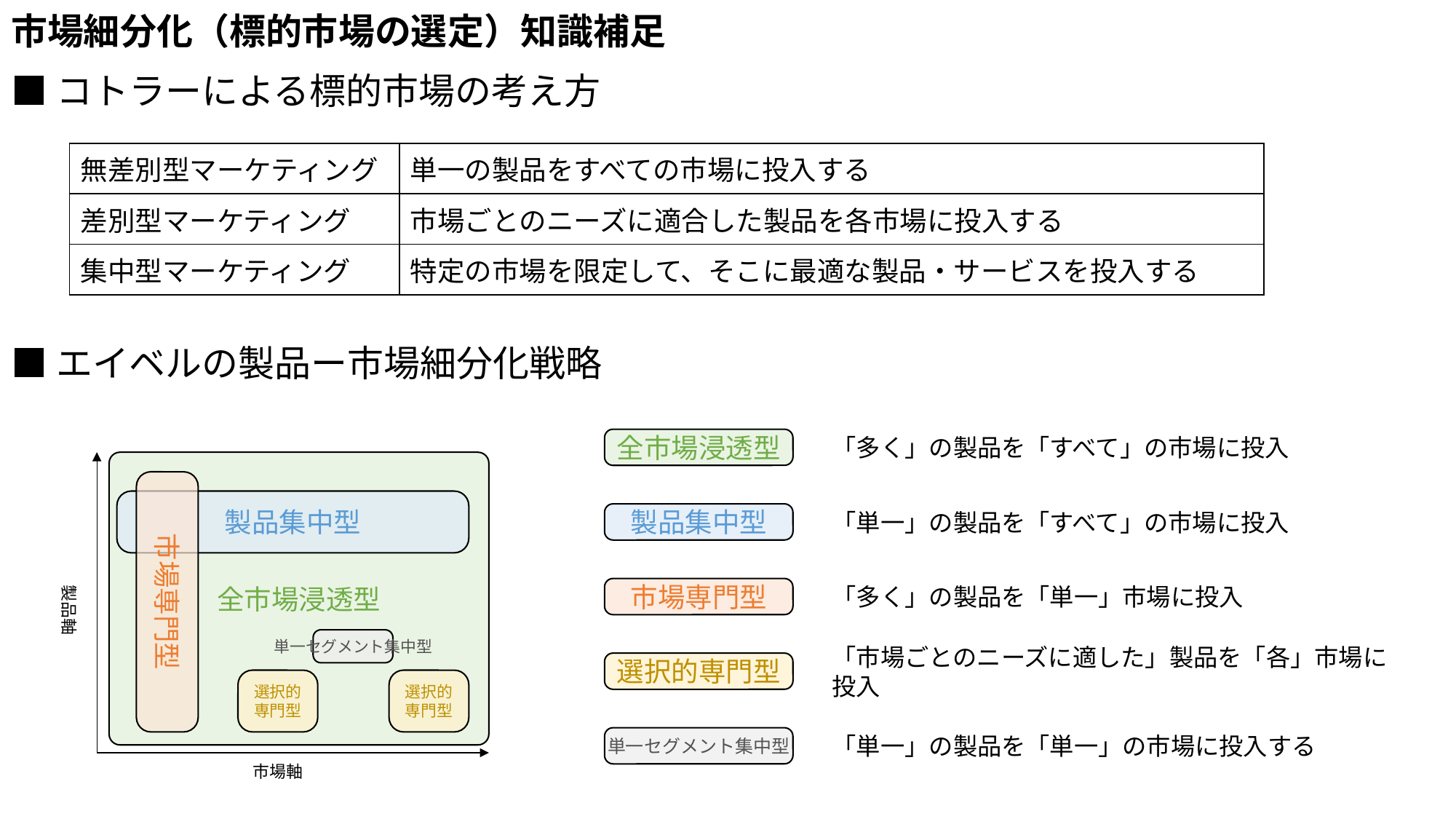

# 市場細分化（標的市場の選定）知識補足
■コトラーによる標的市場の考え方

■エイベルの製品ー市場細分化戦略

| 無差別型マーケティング | 単一の製品をすべての市場に投入する |
| --- | --- |
| 差別型マーケティング | 市場ごとのニーズに適合した製品を各市場に投入する |
| 集中型マーケティング | 特定の市場を限定して、そこに最適な製品・サービスを投入する |
「多く」の製品を「すべて」の市場に投入
全市場浸透型
全市場浸透型
市場専門型
製品集中型
製品軸
単一セグメント集中型
選択的専門型
選択的専門型
市場軸
「単一」の製品を「すべて」の市場に投入
製品集中型
「多く」の製品を「単一」市場に投入
市場専門型
「市場ごとのニーズに適した」製品を「各」市場に投入
選択的専門型
「単一」の製品を「単一」の市場に投入する
単一セグメント集中型